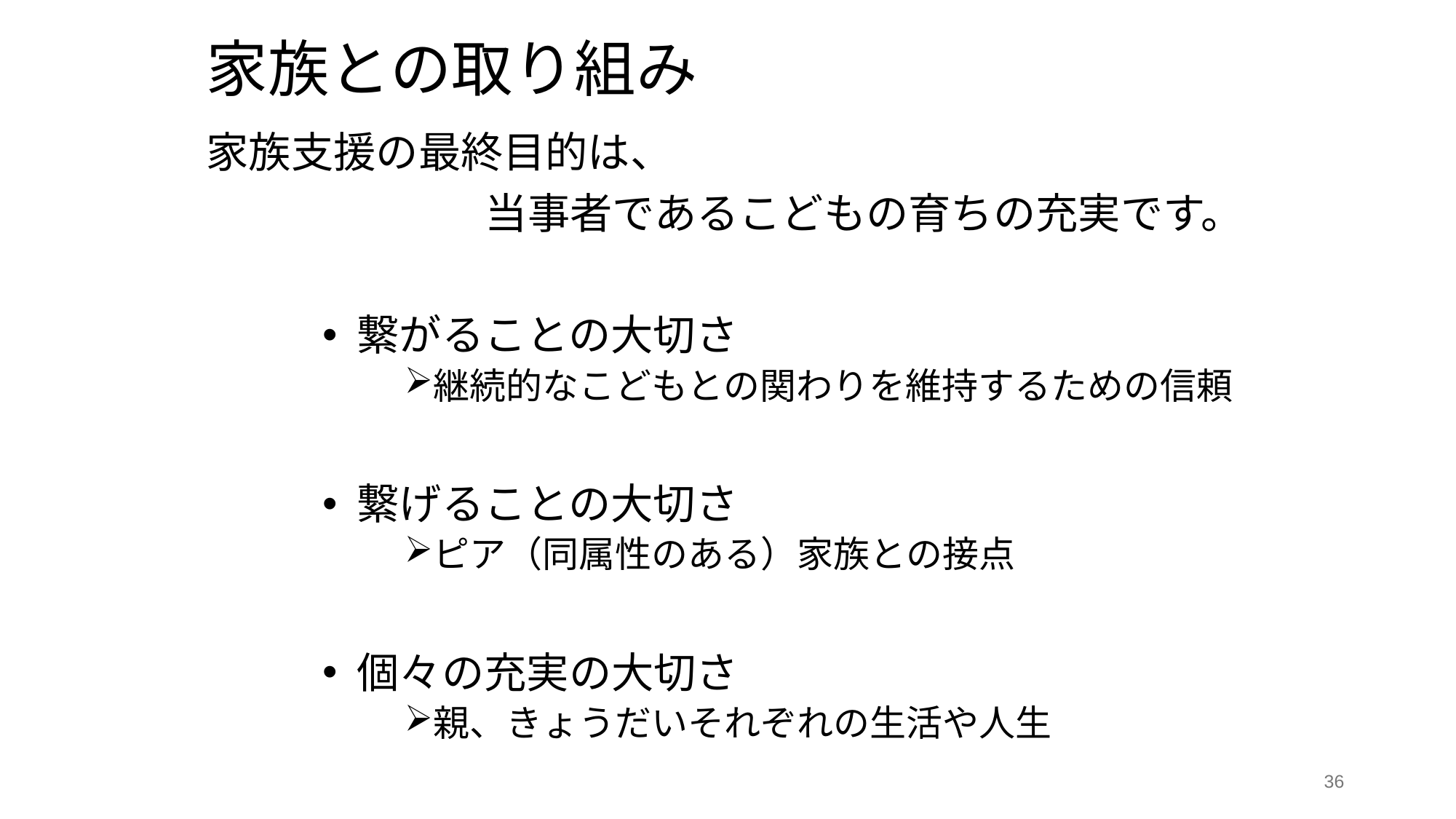

# 家族との取り組み
家族支援の最終目的は、
	　　　　当事者であるこどもの育ちの充実です。

繋がることの大切さ
継続的なこどもとの関わりを維持するための信頼

繋げることの大切さ
ピア（同属性のある）家族との接点

個々の充実の大切さ
親、きょうだいそれぞれの生活や人生

36